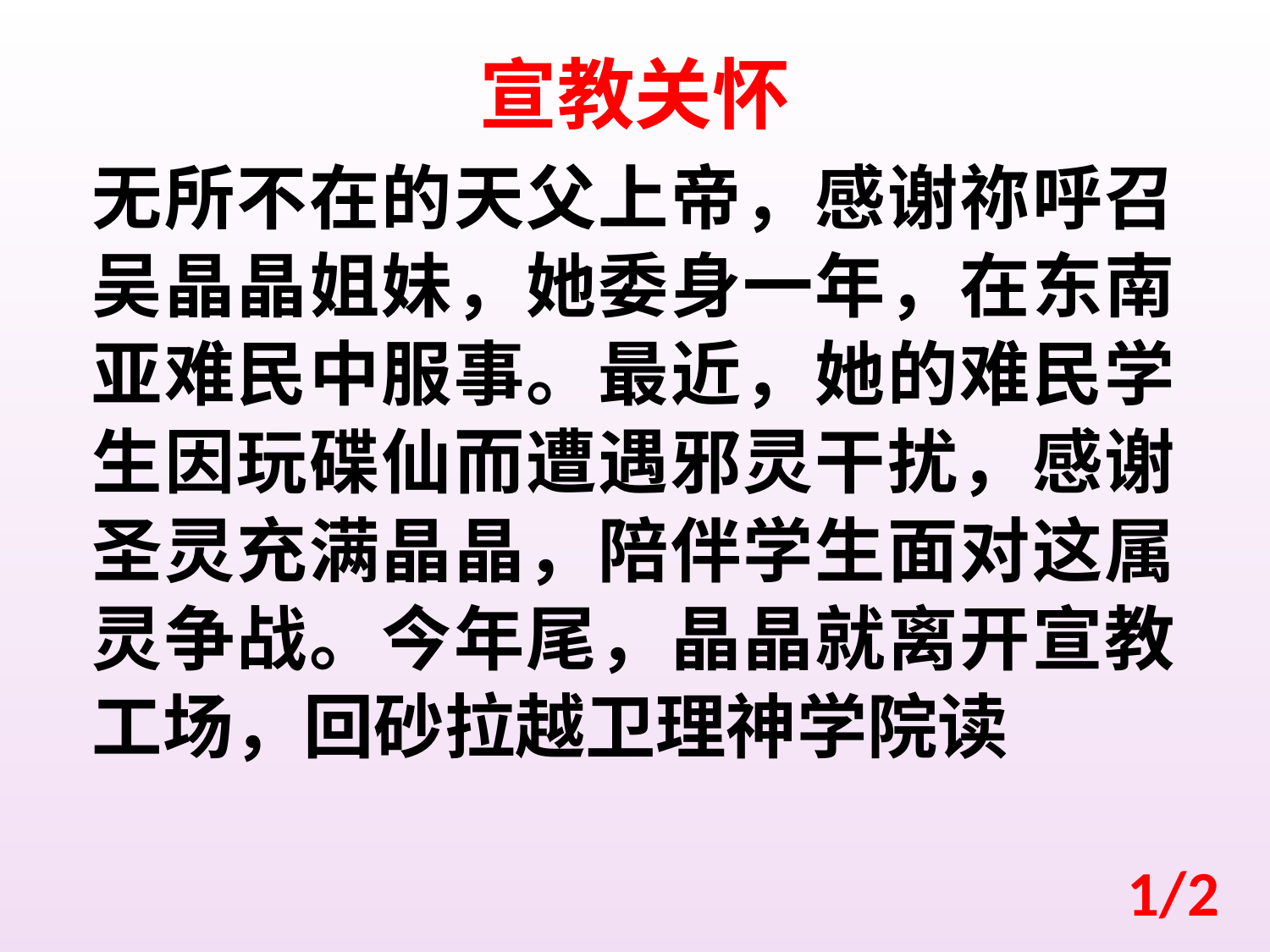

宣教关怀
无所不在的天父上帝，感谢祢呼召吴晶晶姐妹，她委身一年，在东南亚难民中服事。最近，她的难民学生因玩碟仙而遭遇邪灵干扰，感谢圣灵充满晶晶，陪伴学生面对这属灵争战。今年尾，晶晶就离开宣教工场，回砂拉越卫理神学院读
1/2